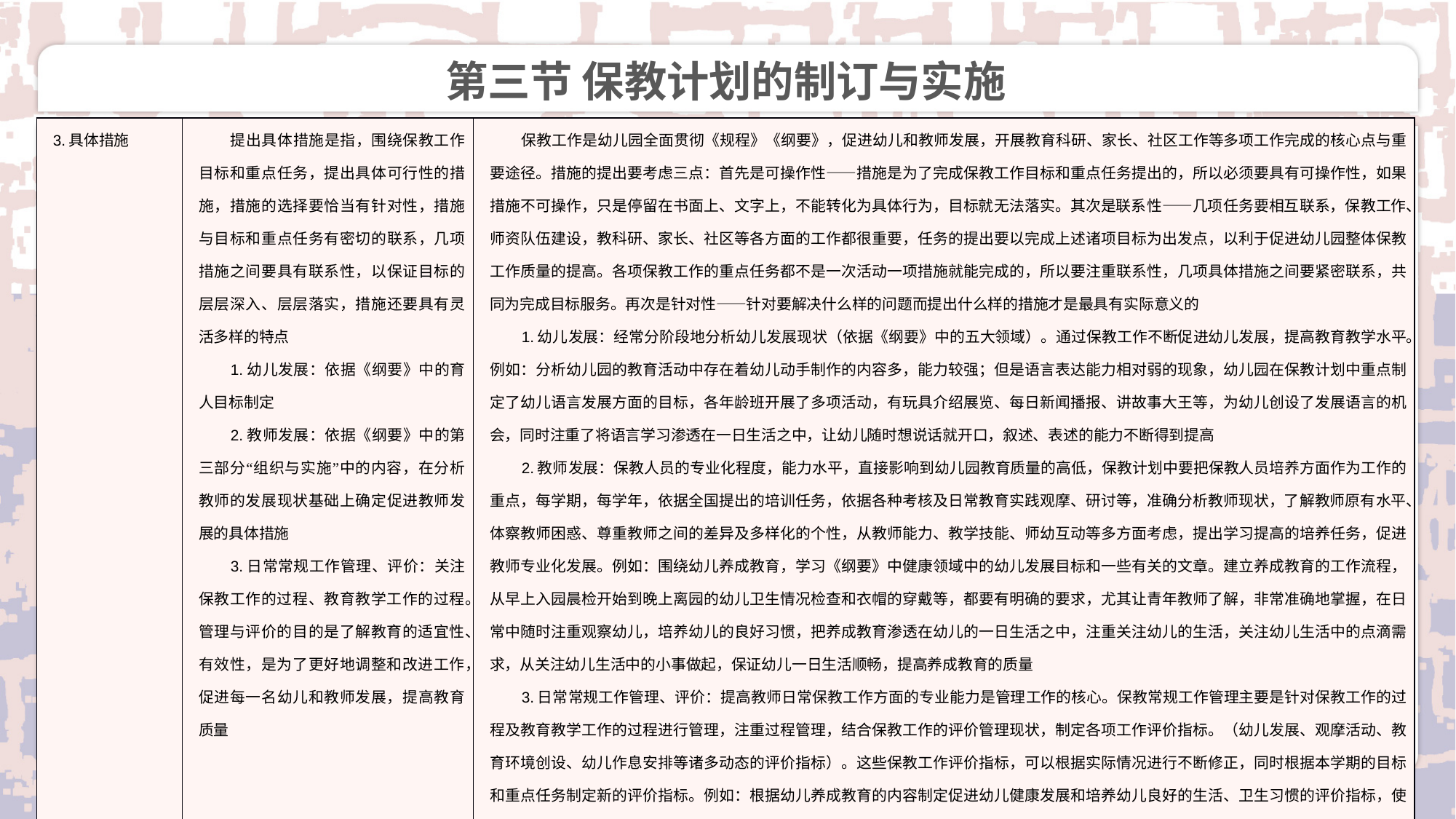

# 第三节 保教计划的制订与实施
| 3.具体措施 | 提出具体措施是指，围绕保教工作目标和重点任务，提出具体可行性的措施，措施的选择要恰当有针对性，措施与目标和重点任务有密切的联系，几项措施之间要具有联系性，以保证目标的层层深入、层层落实，措施还要具有灵活多样的特点 1.幼儿发展：依据《纲要》中的育人目标制定 2.教师发展：依据《纲要》中的第三部分“组织与实施”中的内容，在分析教师的发展现状基础上确定促进教师发展的具体措施 3.日常常规工作管理、评价：关注保教工作的过程、教育教学工作的过程。管理与评价的目的是了解教育的适宜性、有效性，是为了更好地调整和改进工作，促进每一名幼儿和教师发展，提高教育质量 | 保教工作是幼儿园全面贯彻《规程》《纲要》，促进幼儿和教师发展，开展教育科研、家长、社区工作等多项工作完成的核心点与重要途径。措施的提出要考虑三点：首先是可操作性——措施是为了完成保教工作目标和重点任务提出的，所以必须要具有可操作性，如果措施不可操作，只是停留在书面上、文字上，不能转化为具体行为，目标就无法落实。其次是联系性——几项任务要相互联系，保教工作、师资队伍建设，教科研、家长、社区等各方面的工作都很重要，任务的提出要以完成上述诸项目标为出发点，以利于促进幼儿园整体保教工作质量的提高。各项保教工作的重点任务都不是一次活动一项措施就能完成的，所以要注重联系性，几项具体措施之间要紧密联系，共同为完成目标服务。再次是针对性——针对要解决什么样的问题而提出什么样的措施才是最具有实际意义的 1.幼儿发展：经常分阶段地分析幼儿发展现状（依据《纲要》中的五大领域）。通过保教工作不断促进幼儿发展，提高教育教学水平。例如：分析幼儿园的教育活动中存在着幼儿动手制作的内容多，能力较强；但是语言表达能力相对弱的现象，幼儿园在保教计划中重点制定了幼儿语言发展方面的目标，各年龄班开展了多项活动，有玩具介绍展览、每日新闻播报、讲故事大王等，为幼儿创设了发展语言的机会，同时注重了将语言学习渗透在一日生活之中，让幼儿随时想说话就开口，叙述、表述的能力不断得到提高 2.教师发展：保教人员的专业化程度，能力水平，直接影响到幼儿园教育质量的高低，保教计划中要把保教人员培养方面作为工作的重点，每学期，每学年，依据全国提出的培训任务，依据各种考核及日常教育实践观摩、研讨等，准确分析教师现状，了解教师原有水平、体察教师困惑、尊重教师之间的差异及多样化的个性，从教师能力、教学技能、师幼互动等多方面考虑，提出学习提高的培养任务，促进教师专业化发展。例如：围绕幼儿养成教育，学习《纲要》中健康领域中的幼儿发展目标和一些有关的文章。建立养成教育的工作流程，从早上入园晨检开始到晚上离园的幼儿卫生情况检查和衣帽的穿戴等，都要有明确的要求，尤其让青年教师了解，非常准确地掌握，在日常中随时注重观察幼儿，培养幼儿的良好习惯，把养成教育渗透在幼儿的一日生活之中，注重关注幼儿的生活，关注幼儿生活中的点滴需求，从关注幼儿生活中的小事做起，保证幼儿一日生活顺畅，提高养成教育的质量 3.日常常规工作管理、评价：提高教师日常保教工作方面的专业能力是管理工作的核心。保教常规工作管理主要是针对保教工作的过程及教育教学工作的过程进行管理，注重过程管理，结合保教工作的评价管理现状，制定各项工作评价指标。（幼儿发展、观摩活动、教育环境创设、幼儿作息安排等诸多动态的评价指标）。这些保教工作评价指标，可以根据实际情况进行不断修正，同时根据本学期的目标和重点任务制定新的评价指标。例如：根据幼儿养成教育的内容制定促进幼儿健康发展和培养幼儿良好的生活、卫生习惯的评价指标，使保教工作的管理不断完善，更科学合理。（注意：需要修正的和新制定的评价指标在计划中写出，其余的不用每学期都写出，可以省略） |
| --- | --- | --- |